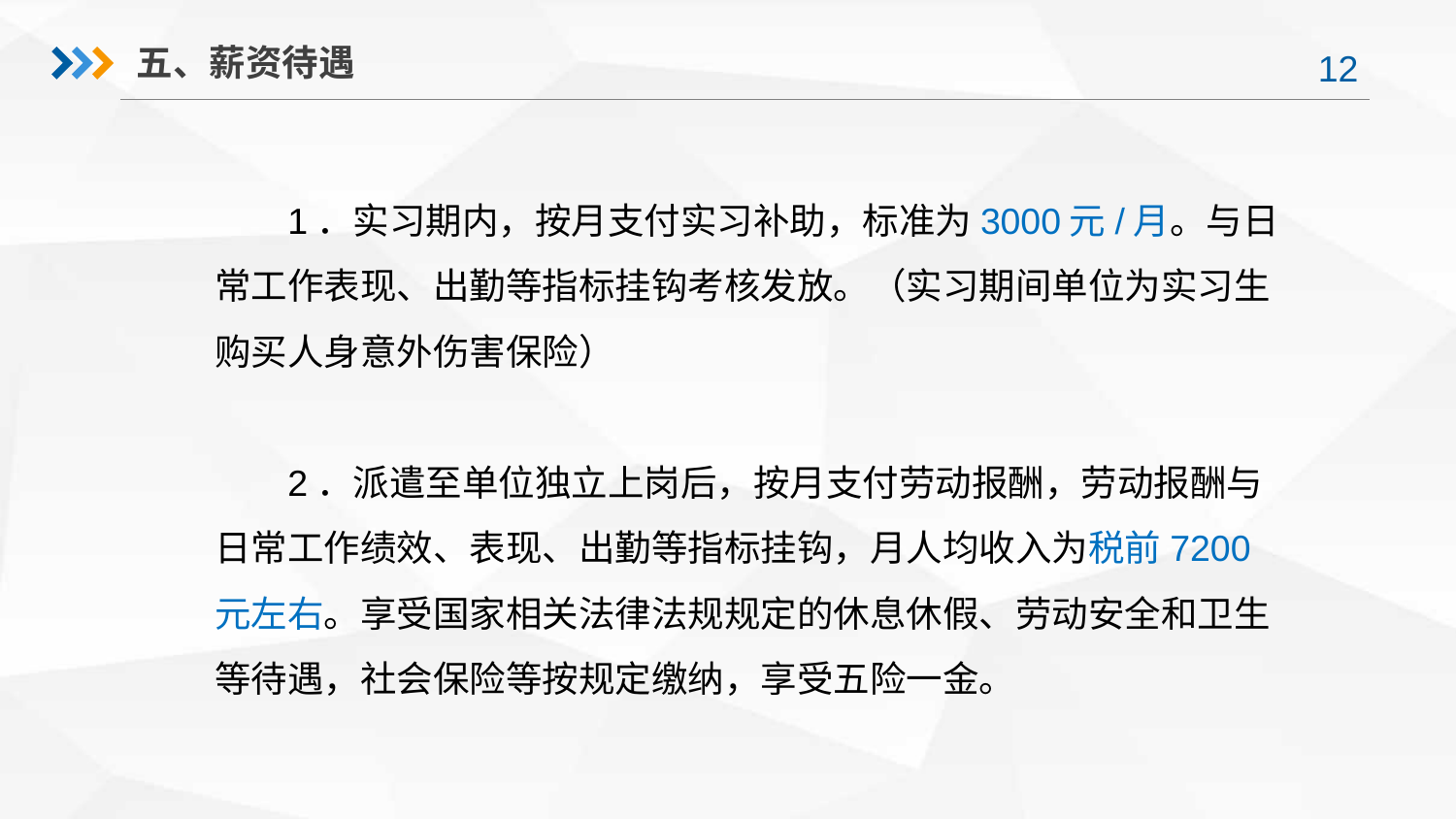

五、薪资待遇
1．实习期内，按月支付实习补助，标准为3000元/月。与日常工作表现、出勤等指标挂钩考核发放。（实习期间单位为实习生购买人身意外伤害保险）

2．派遣至单位独立上岗后，按月支付劳动报酬，劳动报酬与日常工作绩效、表现、出勤等指标挂钩，月人均收入为税前7200元左右。享受国家相关法律法规规定的休息休假、劳动安全和卫生等待遇，社会保险等按规定缴纳，享受五险一金。